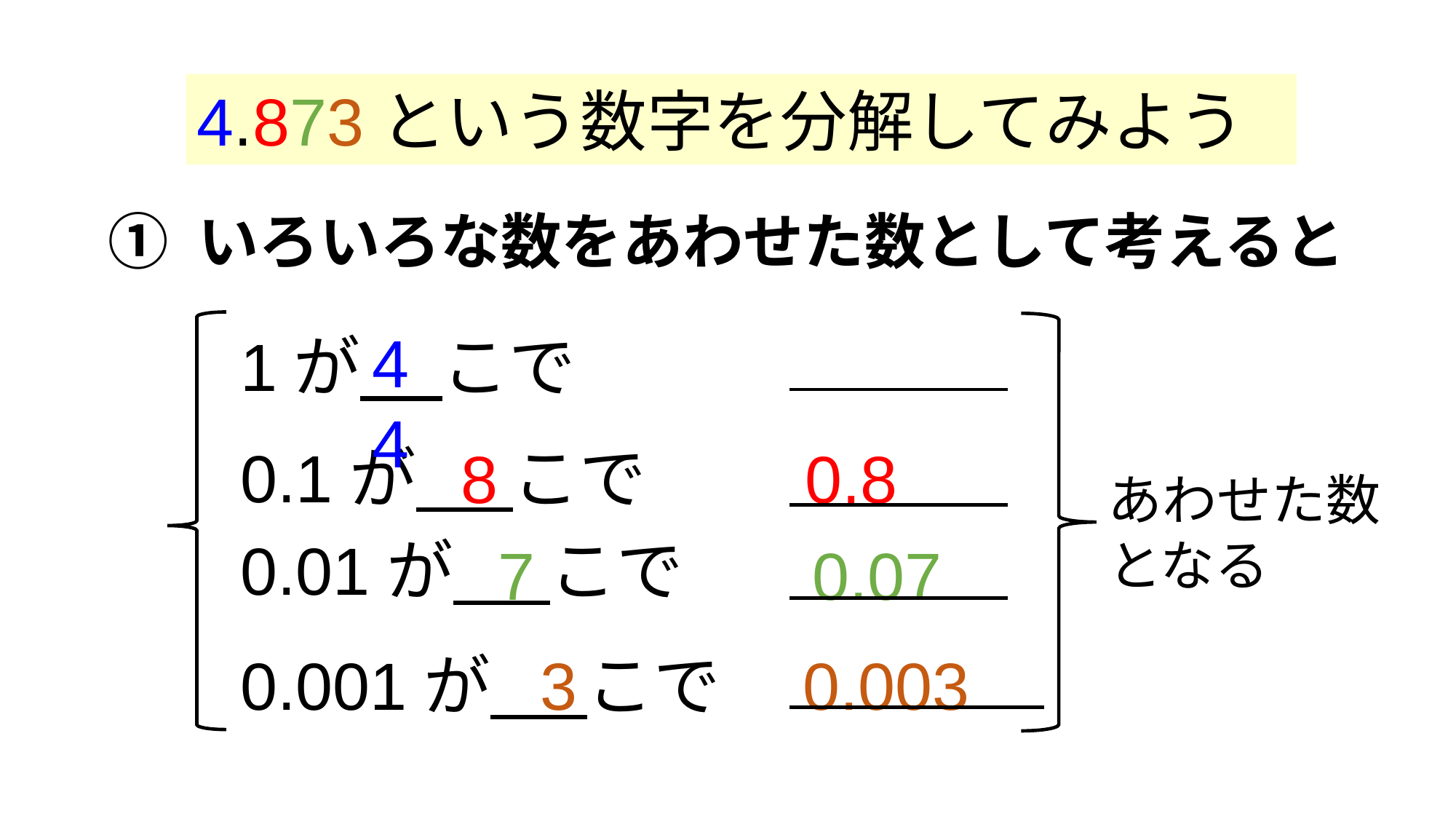

4.873という数字を分解してみよう
① いろいろな数をあわせた数として考えると

4　　　          4
1が　 こで
0.1が 　 こで
8　　　     0.8
あわせた数
となる
0.01が 　 こで
7　　　   0.07
0.001が 　 こで
3　　    0.003